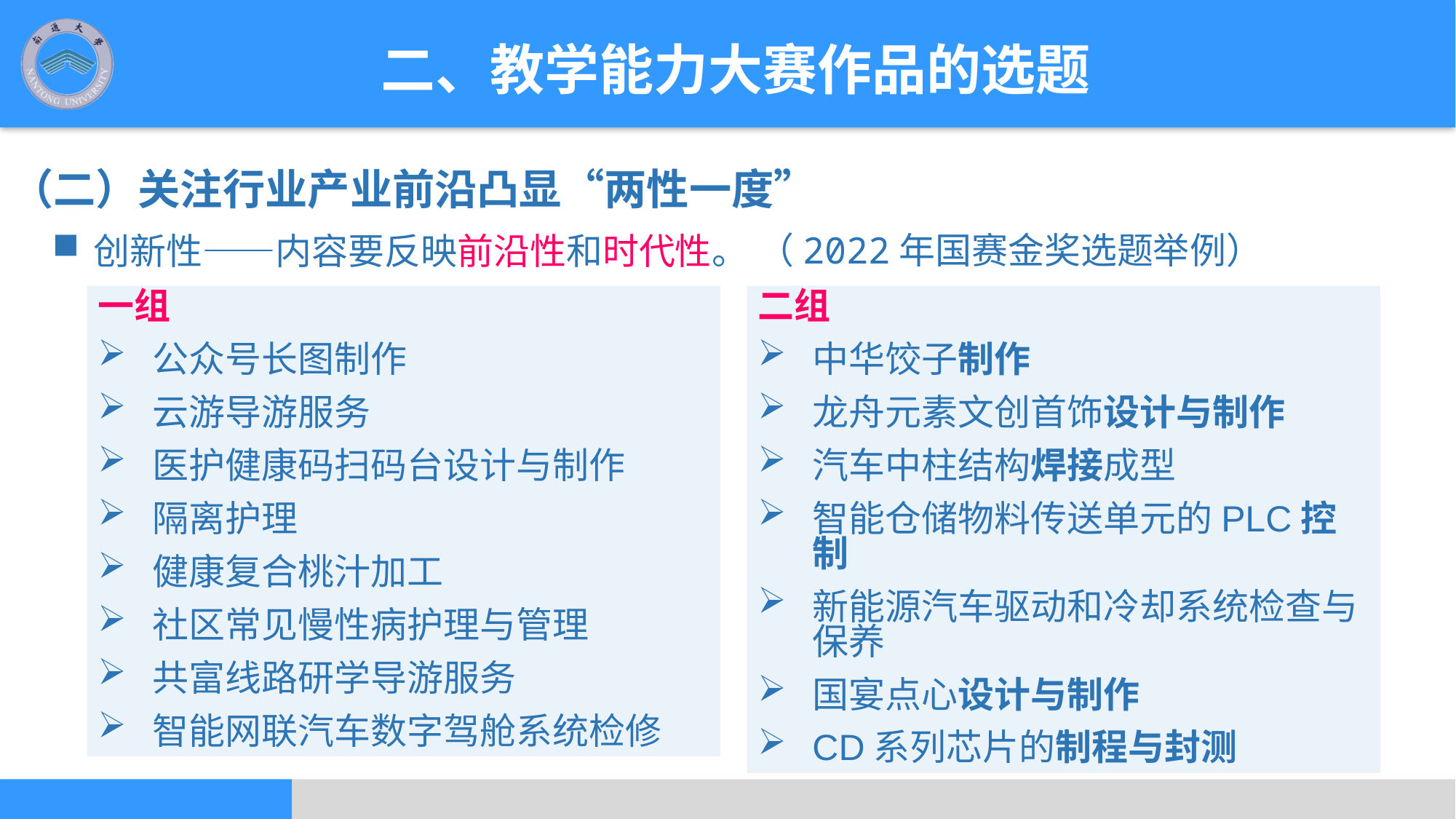

二、教学能力大赛作品的选题
（二）关注行业产业前沿凸显“两性一度”
创新性——内容要反映前沿性和时代性。
（2022年国赛金奖选题举例）
一组
公众号长图制作
云游导游服务
医护健康码扫码台设计与制作
隔离护理
健康复合桃汁加工
社区常见慢性病护理与管理
共富线路研学导游服务
智能网联汽车数字驾舱系统检修
二组
中华饺子制作
龙舟元素文创首饰设计与制作
汽车中柱结构焊接成型
智能仓储物料传送单元的PLC控制
新能源汽车驱动和冷却系统检查与保养
国宴点心设计与制作
CD系列芯片的制程与封测